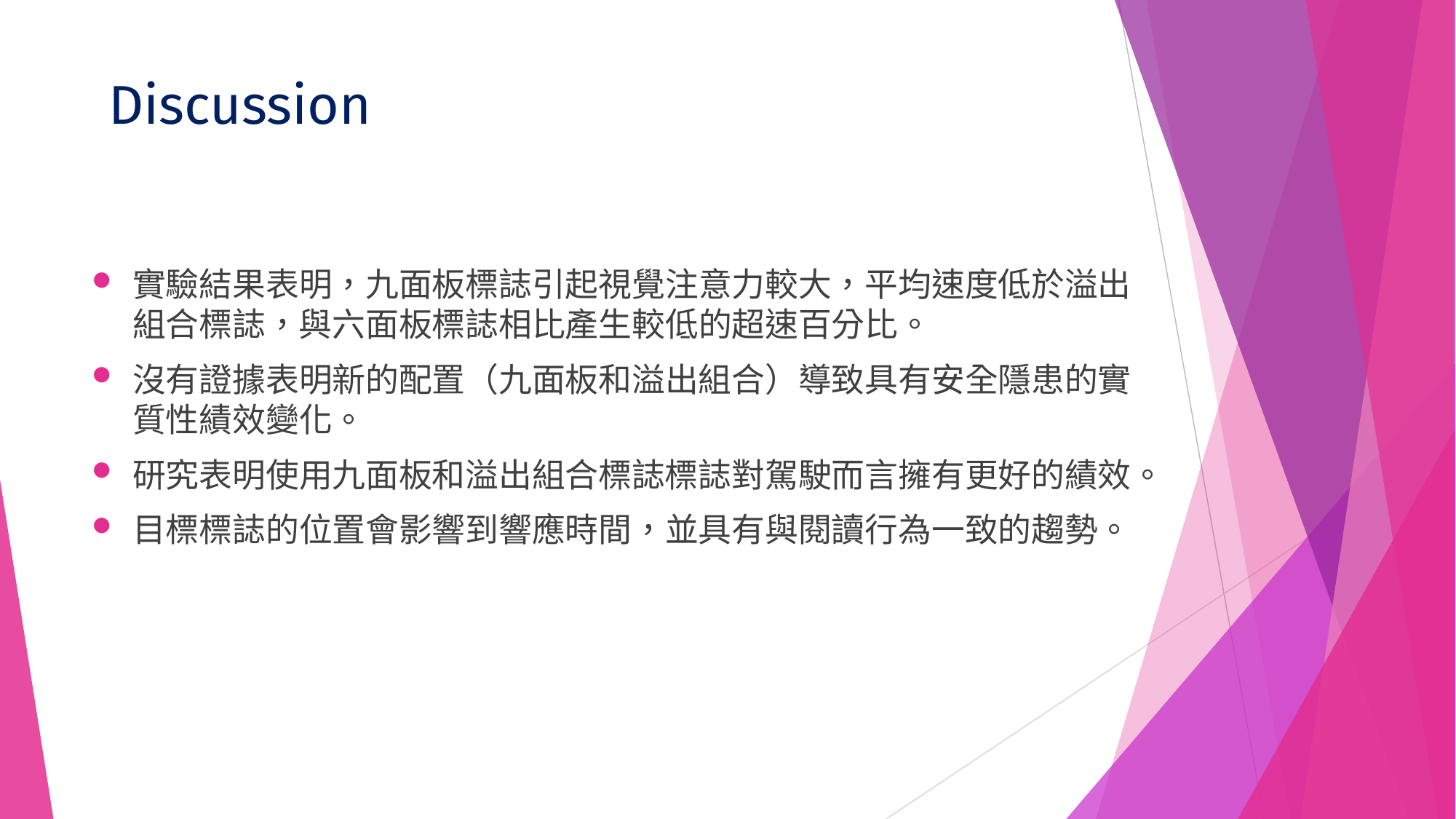

Discussion
實驗結果表明，九面板標誌引起視覺注意力較大，平均速度低於溢出組合標誌，與六面板標誌相比產生較低的超速百分比。
沒有證據表明新的配置（九面板和溢出組合）導致具有安全隱患的實質性績效變化。
研究表明使用九面板和溢出組合標誌標誌對駕駛而言擁有更好的績效。
目標標誌的位置會影響到響應時間，並具有與閱讀行為一致的趨勢。